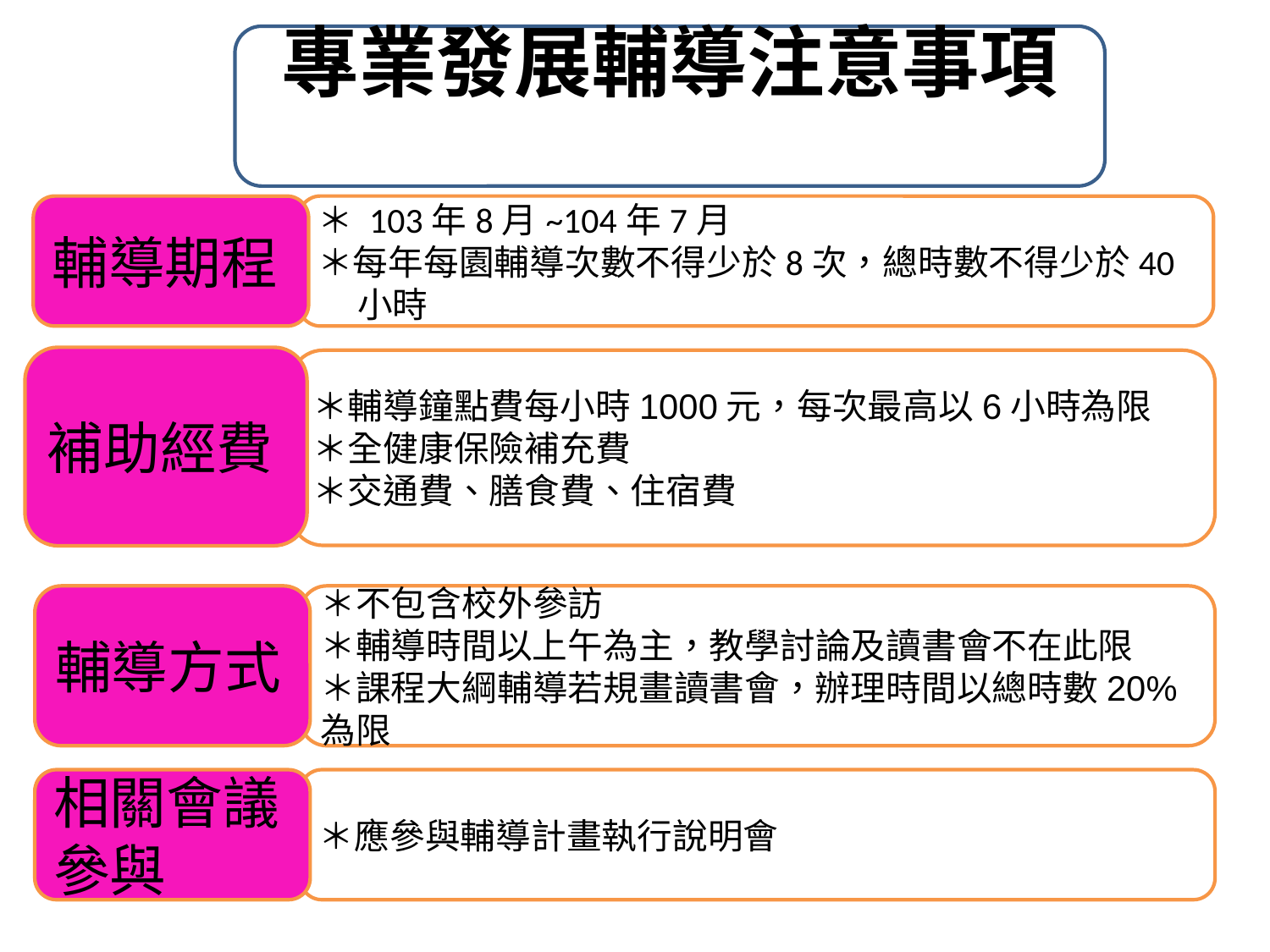

專業發展輔導注意事項

輔導期程
＊ 103年8月~104年7月
＊每年每園輔導次數不得少於8次，總時數不得少於40
    小時
補助經費
＊輔導鐘點費每小時1000元，每次最高以6小時為限
＊全健康保險補充費
＊交通費、膳食費、住宿費
＊不包含校外參訪
＊輔導時間以上午為主，教學討論及讀書會不在此限
＊課程大綱輔導若規畫讀書會，辦理時間以總時數20%為限
輔導方式
相關會議參與
＊應參與輔導計畫執行說明會